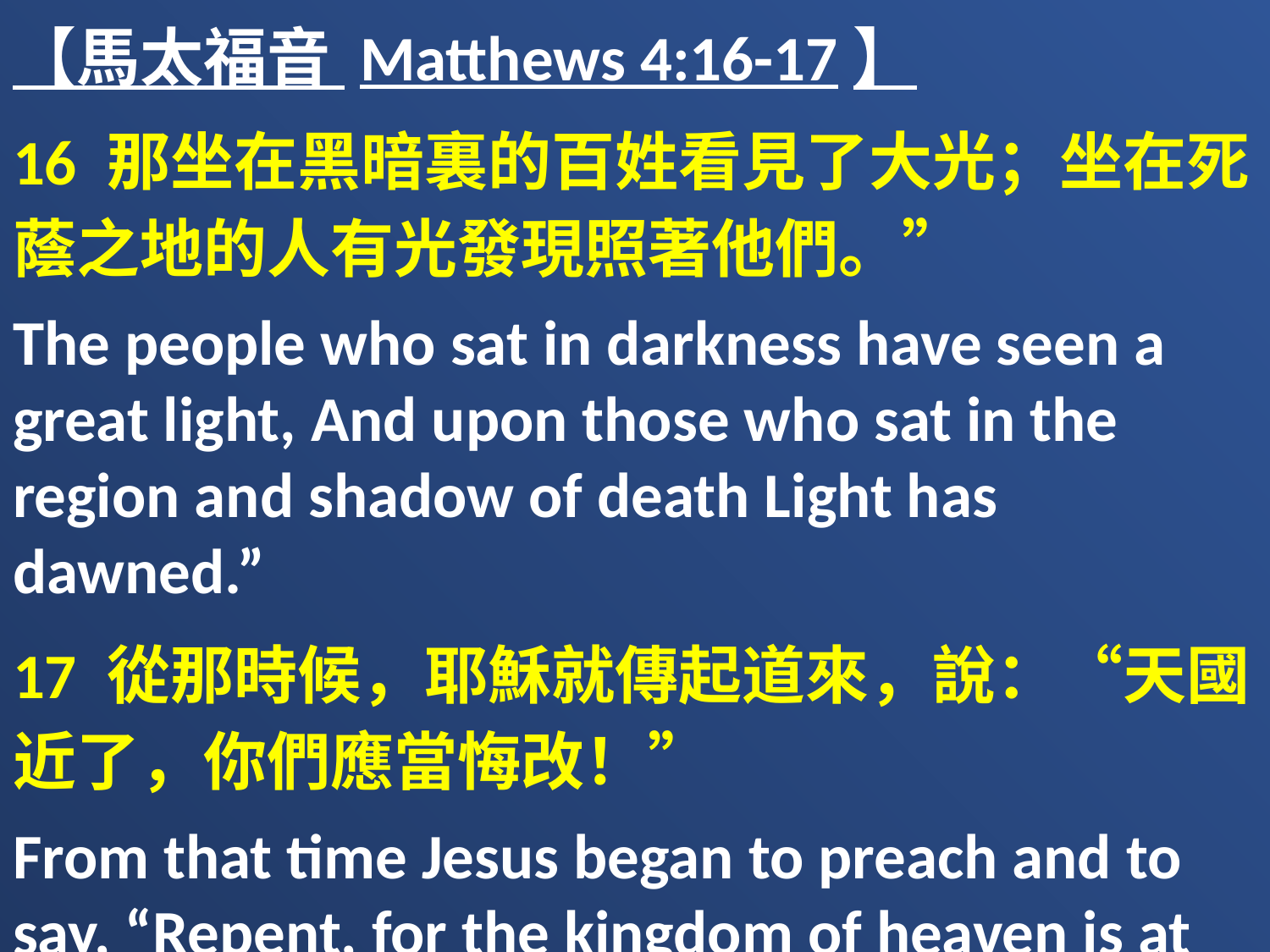

【馬太福音 Matthews 4:16-17】
16 那坐在黑暗裏的百姓看見了大光；坐在死蔭之地的人有光發現照著他們。”
The people who sat in darkness have seen a great light, And upon those who sat in the region and shadow of death Light has dawned.”
17 從那時候，耶穌就傳起道來，說：“天國近了，你們應當悔改！”
From that time Jesus began to preach and to say, “Repent, for the kingdom of heaven is at hand.”